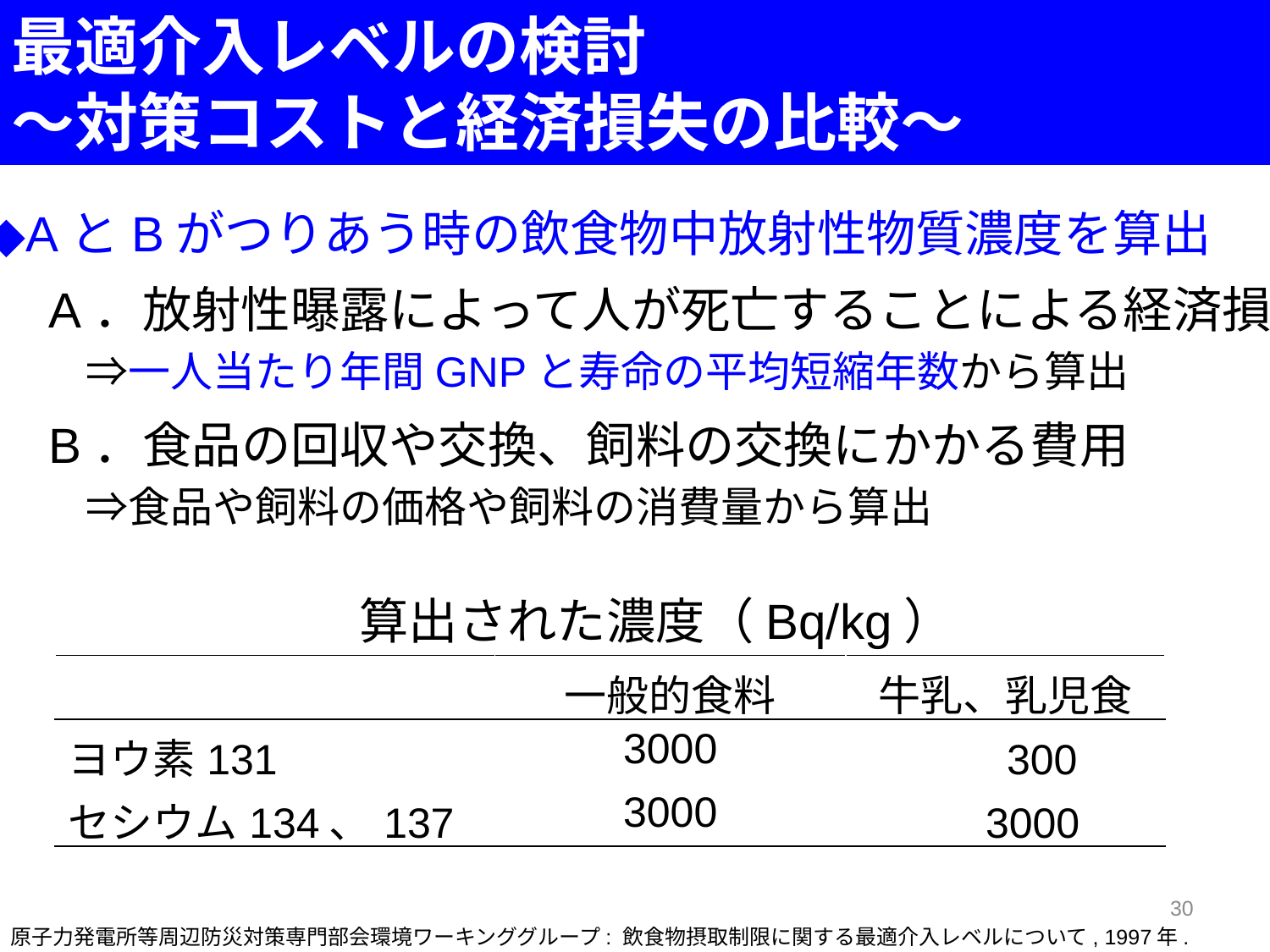

最適介入レベルの検討
～対策コストと経済損失の比較～
◆AとBがつりあう時の飲食物中放射性物質濃度を算出

　A．放射性曝露によって人が死亡することによる経済損失
　　⇒一人当たり年間GNPと寿命の平均短縮年数から算出

　B．食品の回収や交換、飼料の交換にかかる費用
　　⇒食品や飼料の価格や飼料の消費量から算出
算出された濃度（Bq/kg）
|  | 一般的食料 | 牛乳、乳児食 |
| --- | --- | --- |
| ヨウ素131 | 3000 | 300 |
| セシウム134、137 | 3000 | 3000 |
30
原子力発電所等周辺防災対策専門部会環境ワーキンググループ: 飲食物摂取制限に関する最適介入レベルについて, 1997年.